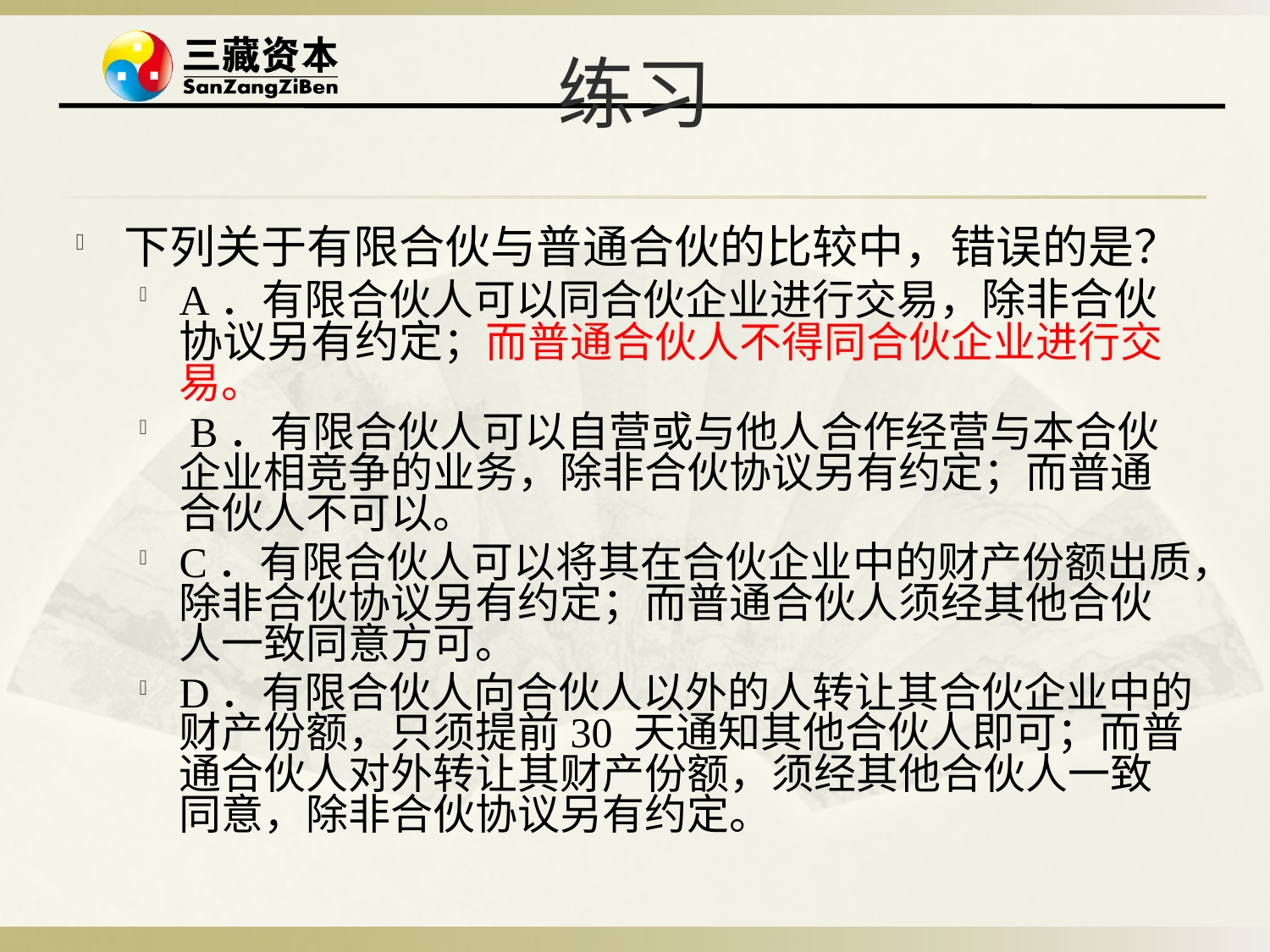

# 练习
下列关于有限合伙与普通合伙的比较中，错误的是？
A．有限合伙人可以同合伙企业进行交易，除非合伙协议另有约定；而普通合伙人不得同合伙企业进行交易。
 B．有限合伙人可以自营或与他人合作经营与本合伙企业相竞争的业务，除非合伙协议另有约定；而普通合伙人不可以。
C．有限合伙人可以将其在合伙企业中的财产份额出质，除非合伙协议另有约定；而普通合伙人须经其他合伙人一致同意方可。
D．有限合伙人向合伙人以外的人转让其合伙企业中的财产份额，只须提前30 天通知其他合伙人即可；而普通合伙人对外转让其财产份额，须经其他合伙人一致同意，除非合伙协议另有约定。